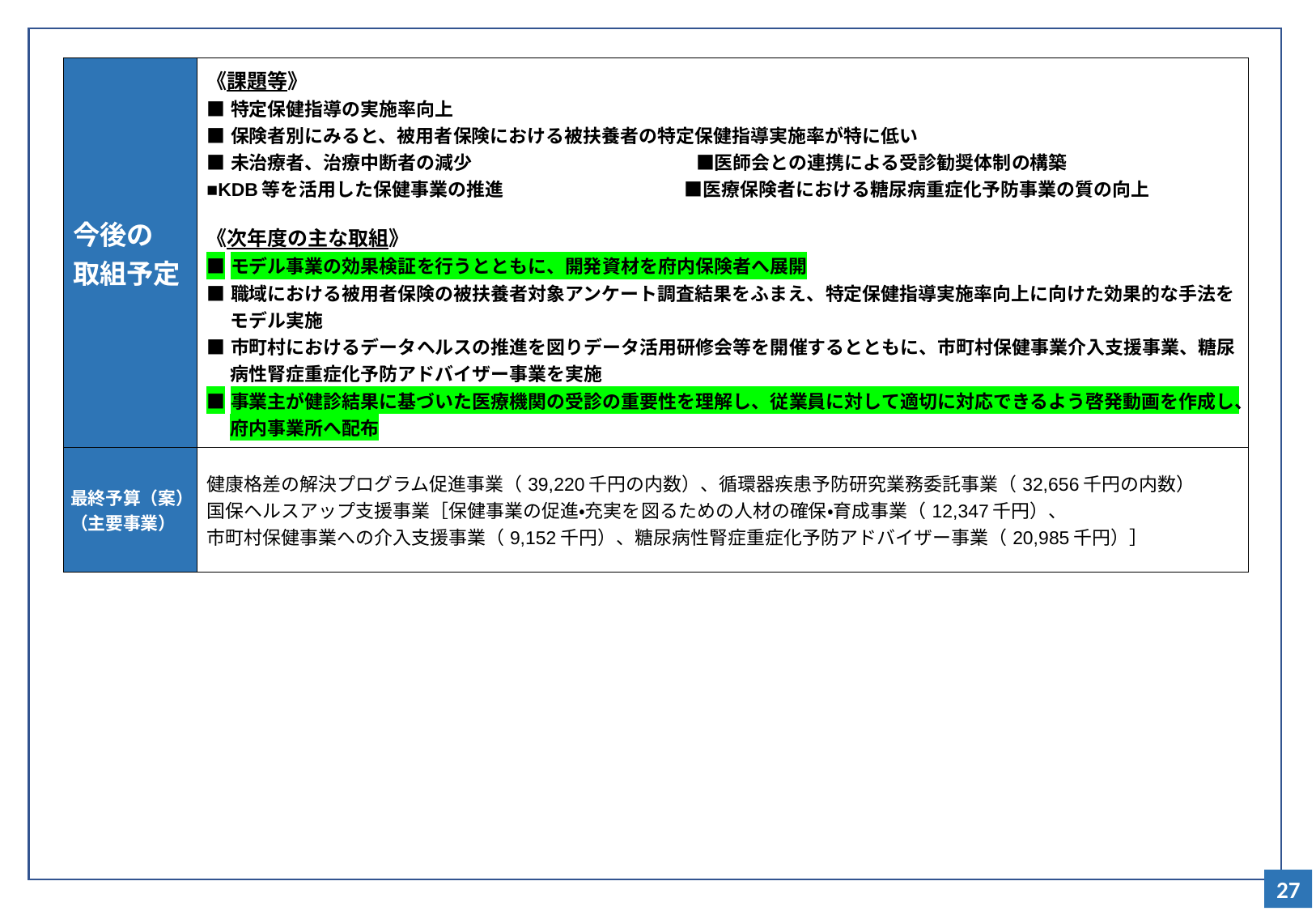

| 今後の 取組予定 | 《課題等》 ■特定保健指導の実施率向上 ■保険者別にみると、被用者保険における被扶養者の特定保健指導実施率が特に低い ■未治療者、治療中断者の減少　　　　　　　　　　　　■医師会との連携による受診勧奨体制の構築 ■KDB等を活用した保健事業の推進　　　　　　　　　 ■医療保険者における糖尿病重症化予防事業の質の向上 《次年度の主な取組》 ■モデル事業の効果検証を行うとともに、開発資材を府内保険者へ展開 ■職域における被用者保険の被扶養者対象アンケート調査結果をふまえ、特定保健指導実施率向上に向けた効果的な手法をモデル実施 ■市町村におけるデータヘルスの推進を図りデータ活用研修会等を開催するとともに、市町村保健事業介入支援事業、糖尿病性腎症重症化予防アドバイザー事業を実施 ■事業主が健診結果に基づいた医療機関の受診の重要性を理解し、従業員に対して適切に対応できるよう啓発動画を作成し、府内事業所へ配布 |
| --- | --- |
| 最終予算（案） （主要事業） | 健康格差の解決プログラム促進事業（39,220千円の内数）、循環器疾患予防研究業務委託事業（32,656千円の内数） 国保ヘルスアップ支援事業［保健事業の促進・充実を図るための人材の確保・育成事業（12,347千円）、 市町村保健事業への介入支援事業（9,152千円）、糖尿病性腎症重症化予防アドバイザー事業（20,985千円）］ |
27